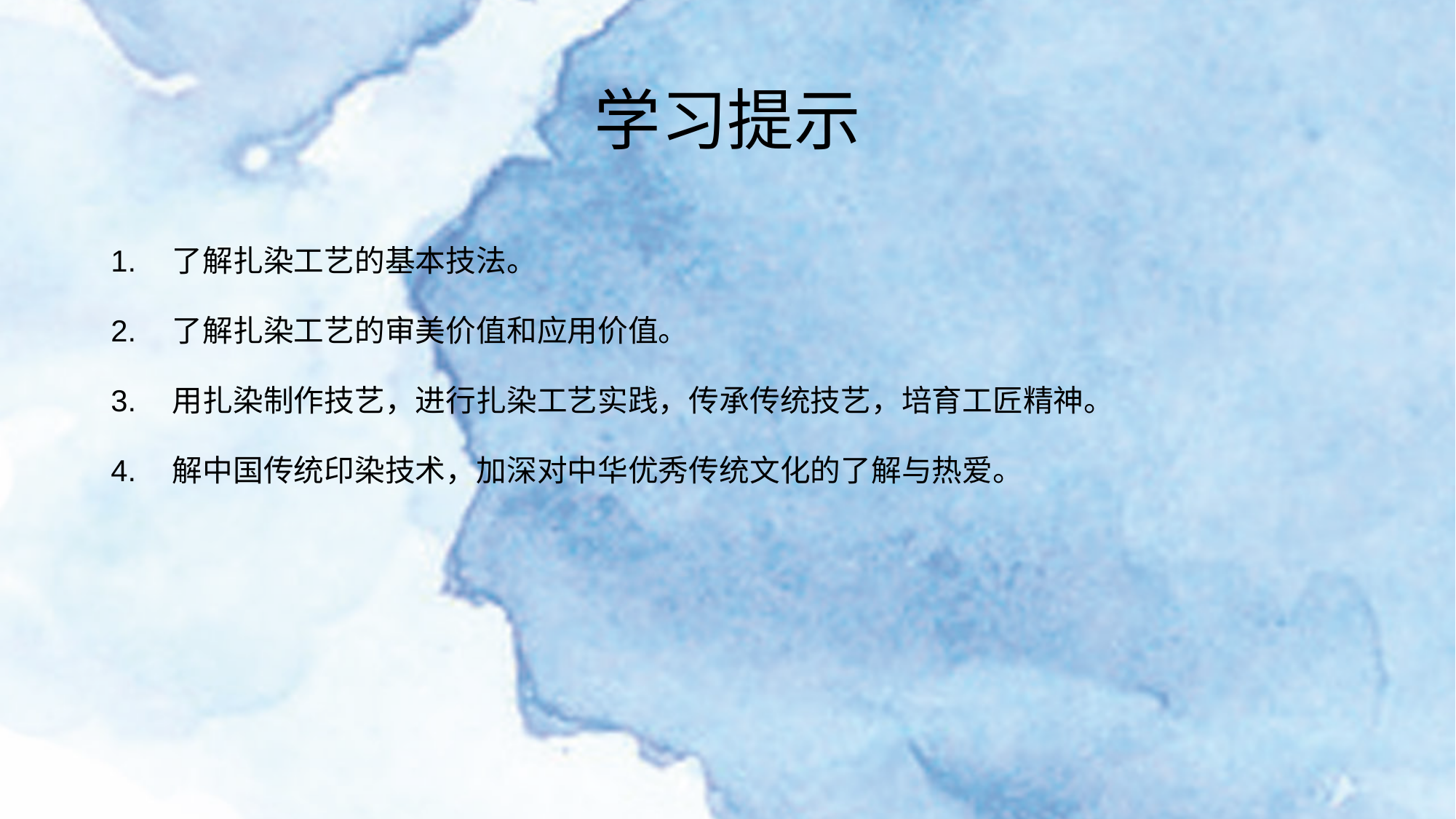

# 学习提示
了解扎染工艺的基本技法。
了解扎染工艺的审美价值和应用价值。
用扎染制作技艺，进行扎染工艺实践，传承传统技艺，培育工匠精神。
解中国传统印染技术，加深对中华优秀传统文化的了解与热爱。